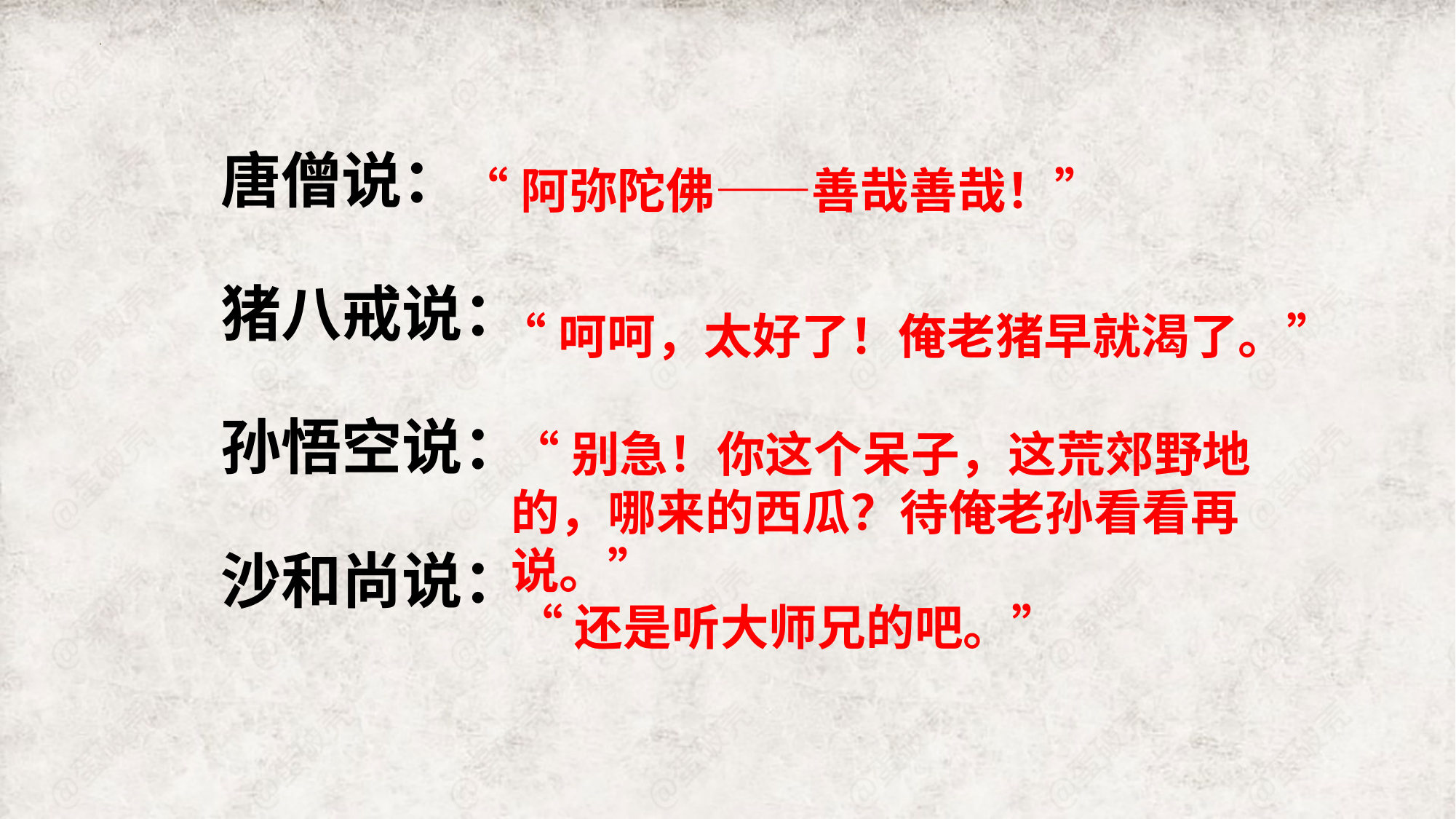

唐僧说：
猪八戒说：
孙悟空说：
沙和尚说：
“阿弥陀佛——善哉善哉！”
“呵呵，太好了！俺老猪早就渴了。”
“别急！你这个呆子，这荒郊野地的，哪来的西瓜？待俺老孙看看再说。”
“还是听大师兄的吧。”